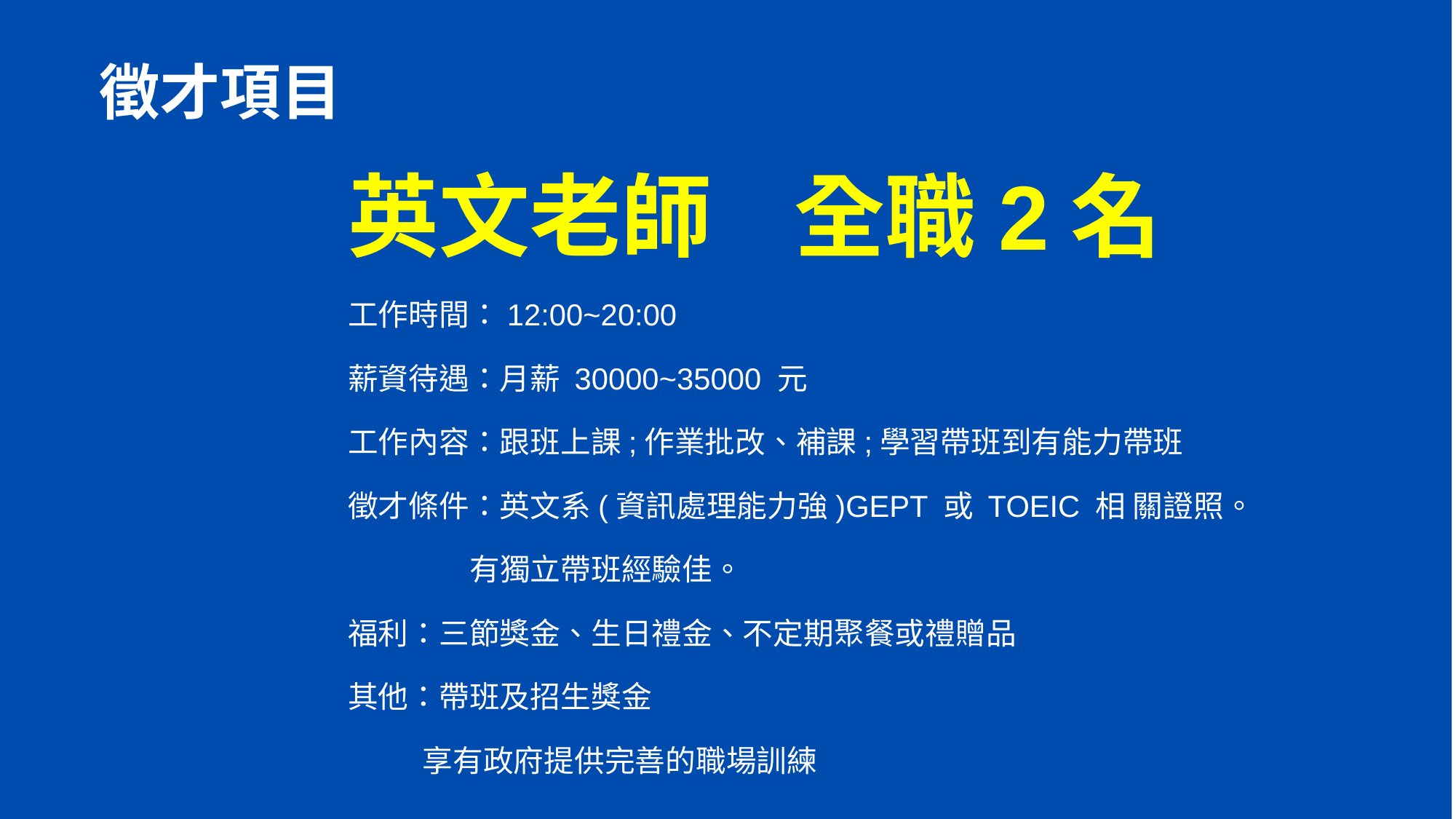

徵才項目
英文老師    全職2名
工作時間：12:00~20:00
薪資待遇：月薪 30000~35000 元
工作內容：跟班上課;作業批改、補課;學習帶班到有能力帶班
徵才條件：英文系(資訊處理能力強)GEPT 或 TOEIC 相 關證照。
                 有獨立帶班經驗佳。
福利：三節獎金、生日禮金、不定期聚餐或禮贈品
其他：帶班及招生獎金
          享有政府提供完善的職場訓練